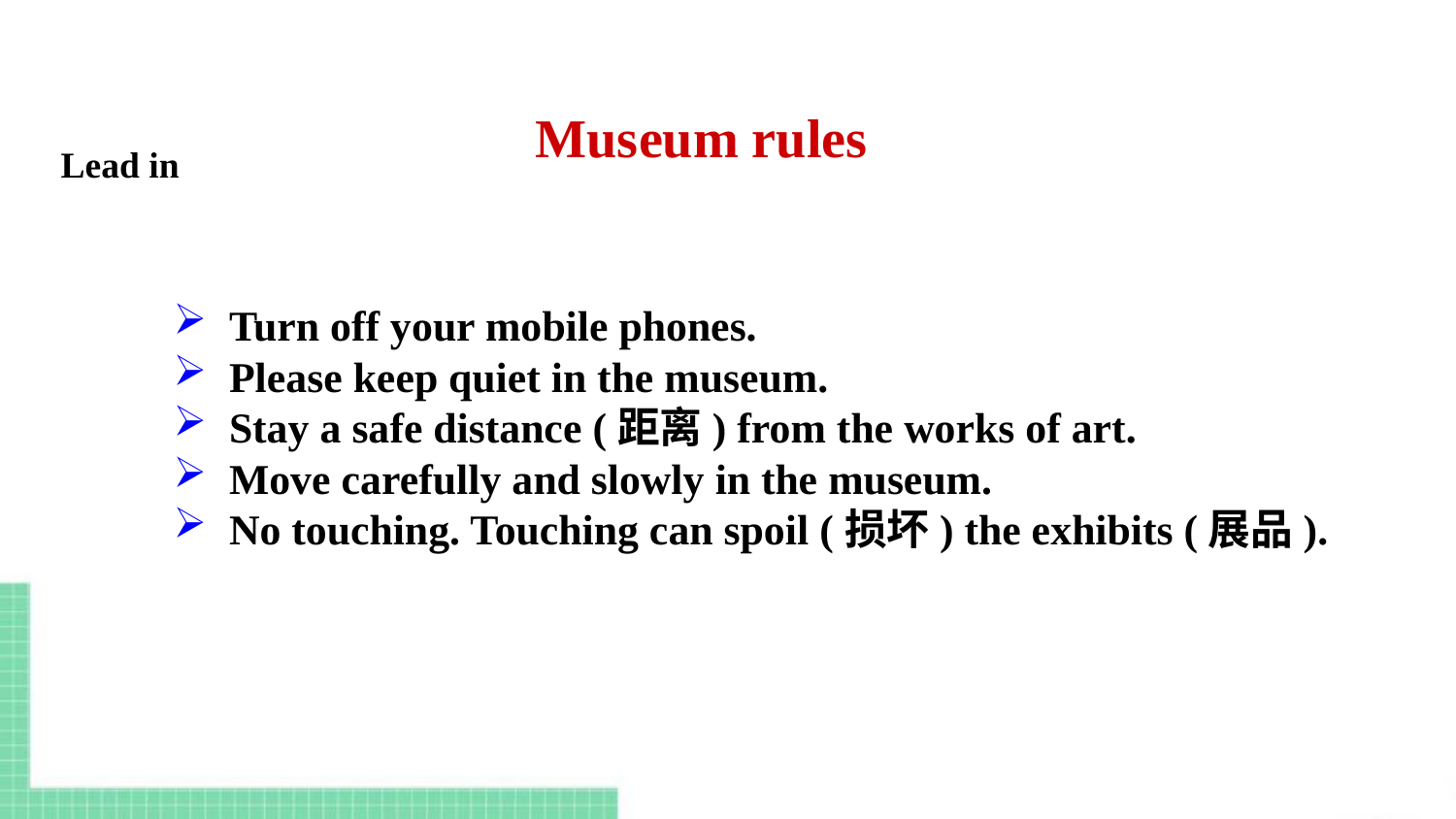

Museum rules
Lead in
  Turn off your mobile phones.
  Please keep quiet in the museum.
  Stay a safe distance (距离) from the works of art.
  Move carefully and slowly in the museum.
  No touching. Touching can spoil (损坏) the exhibits (展品).